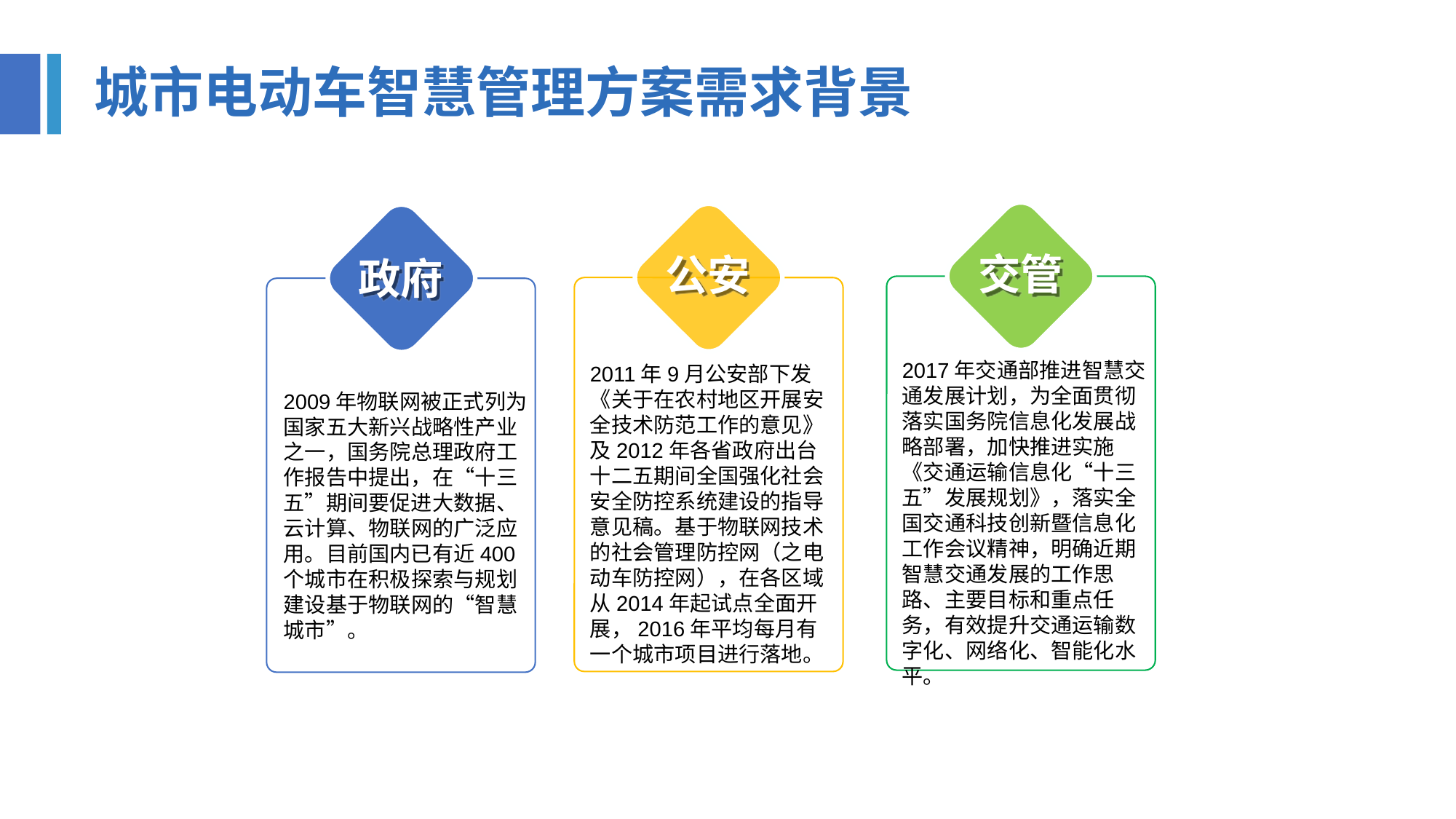

城市电动车智慧管理方案需求背景

交管
公安
政府
2017年交通部推进智慧交通发展计划，为全面贯彻落实国务院信息化发展战略部署，加快推进实施《交通运输信息化“十三五”发展规划》，落实全国交通科技创新暨信息化工作会议精神，明确近期智慧交通发展的工作思路、主要目标和重点任务，有效提升交通运输数字化、网络化、智能化水平。
2011年9月公安部下发《关于在农村地区开展安全技术防范工作的意见》及2012年各省政府出台十二五期间全国强化社会安全防控系统建设的指导意见稿。基于物联网技术的社会管理防控网（之电动车防控网），在各区域从2014年起试点全面开展，2016年平均每月有一个城市项目进行落地。
2009年物联网被正式列为国家五大新兴战略性产业之一，国务院总理政府工作报告中提出，在“十三五”期间要促进大数据、云计算、物联网的广泛应用。目前国内已有近400个城市在积极探索与规划建设基于物联网的“智慧城市”。